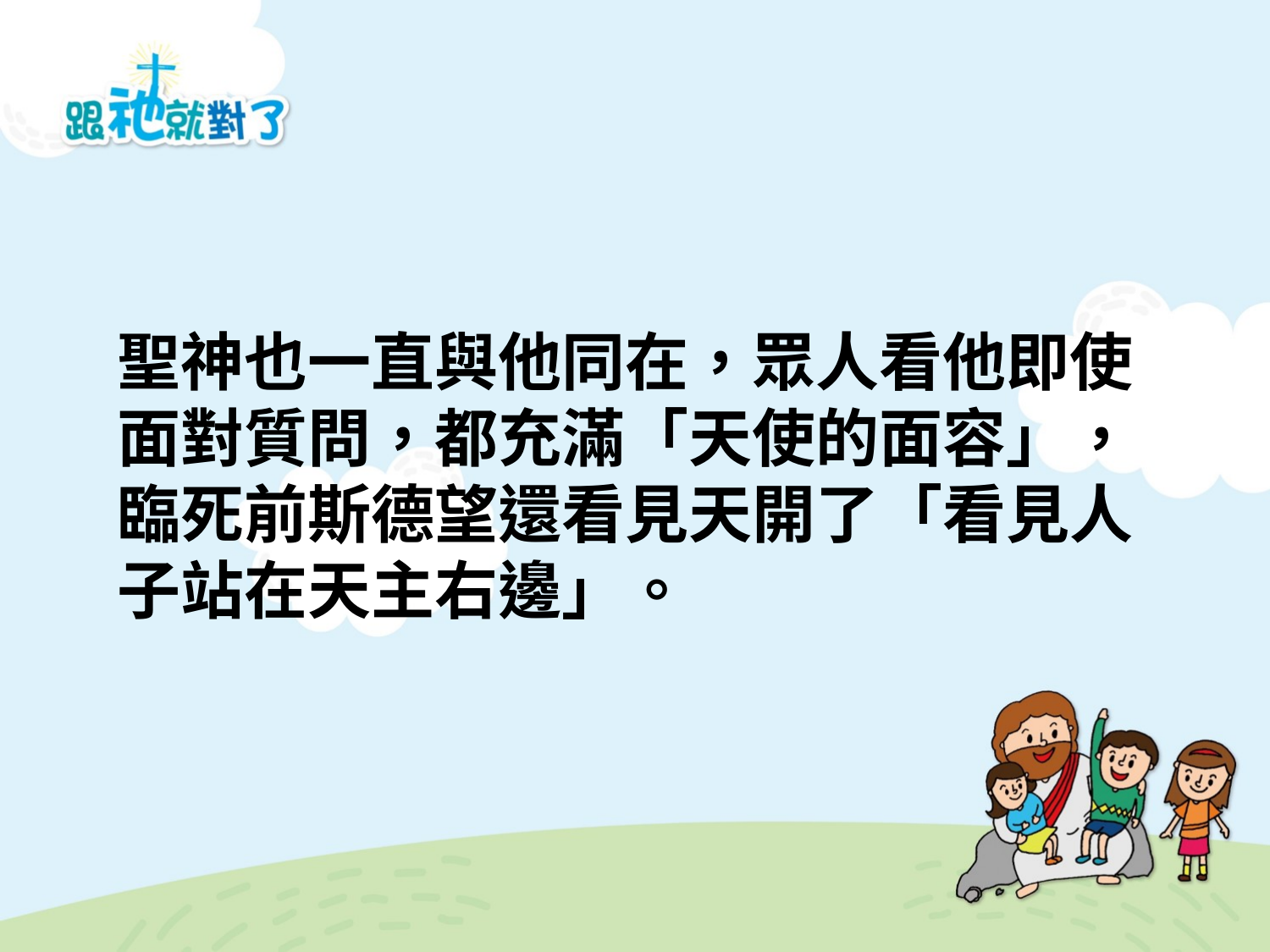

聖神也一直與他同在，眾人看他即使面對質問，都充滿「天使的面容」，臨死前斯德望還看見天開了「看見人子站在天主右邊」。